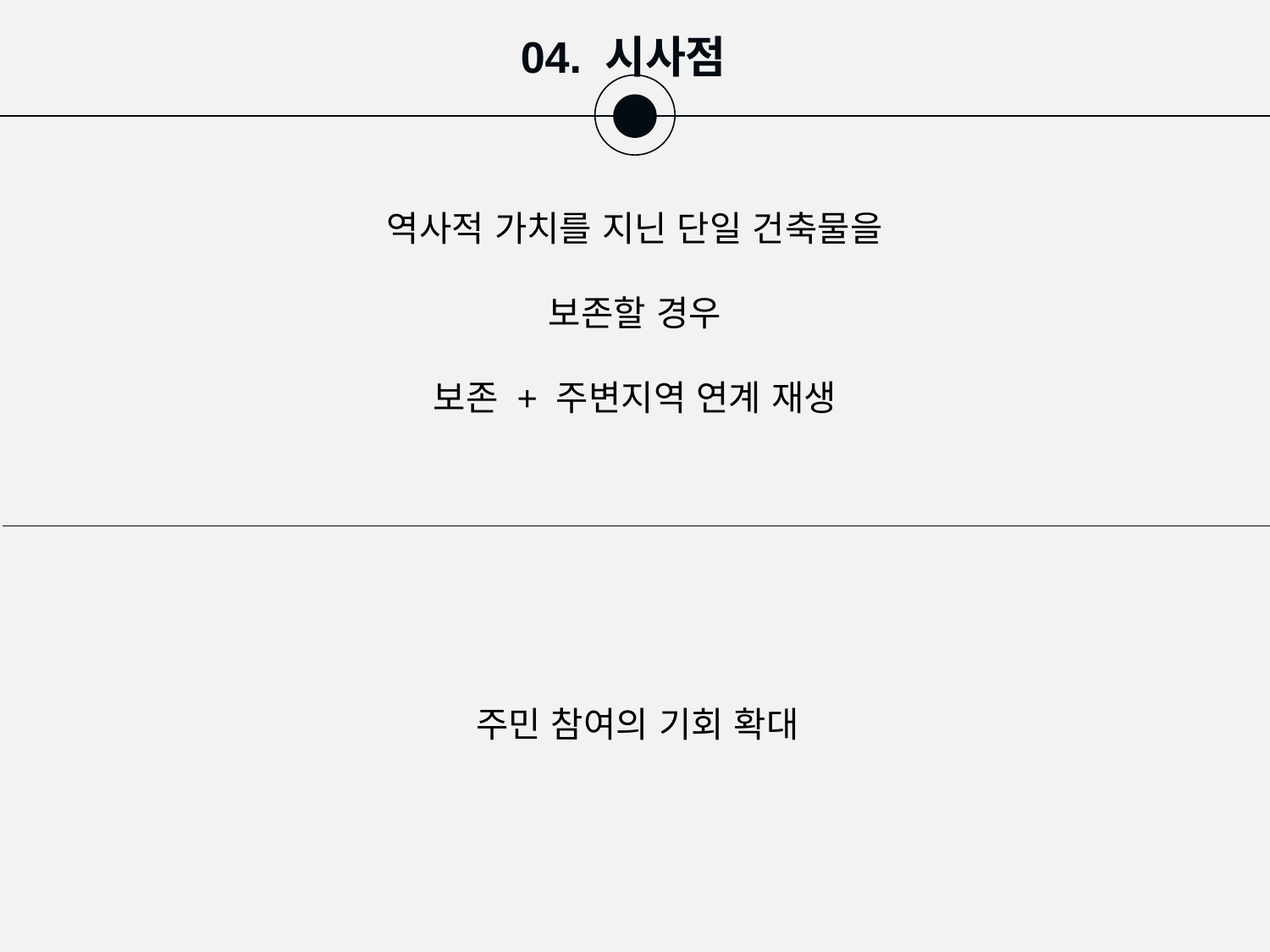

# 04. 시사점

역사적 가치를 지닌 단일 건축물을

보존할 경우

보존 + 주변지역 연계 재생
주민 참여의 기회 확대